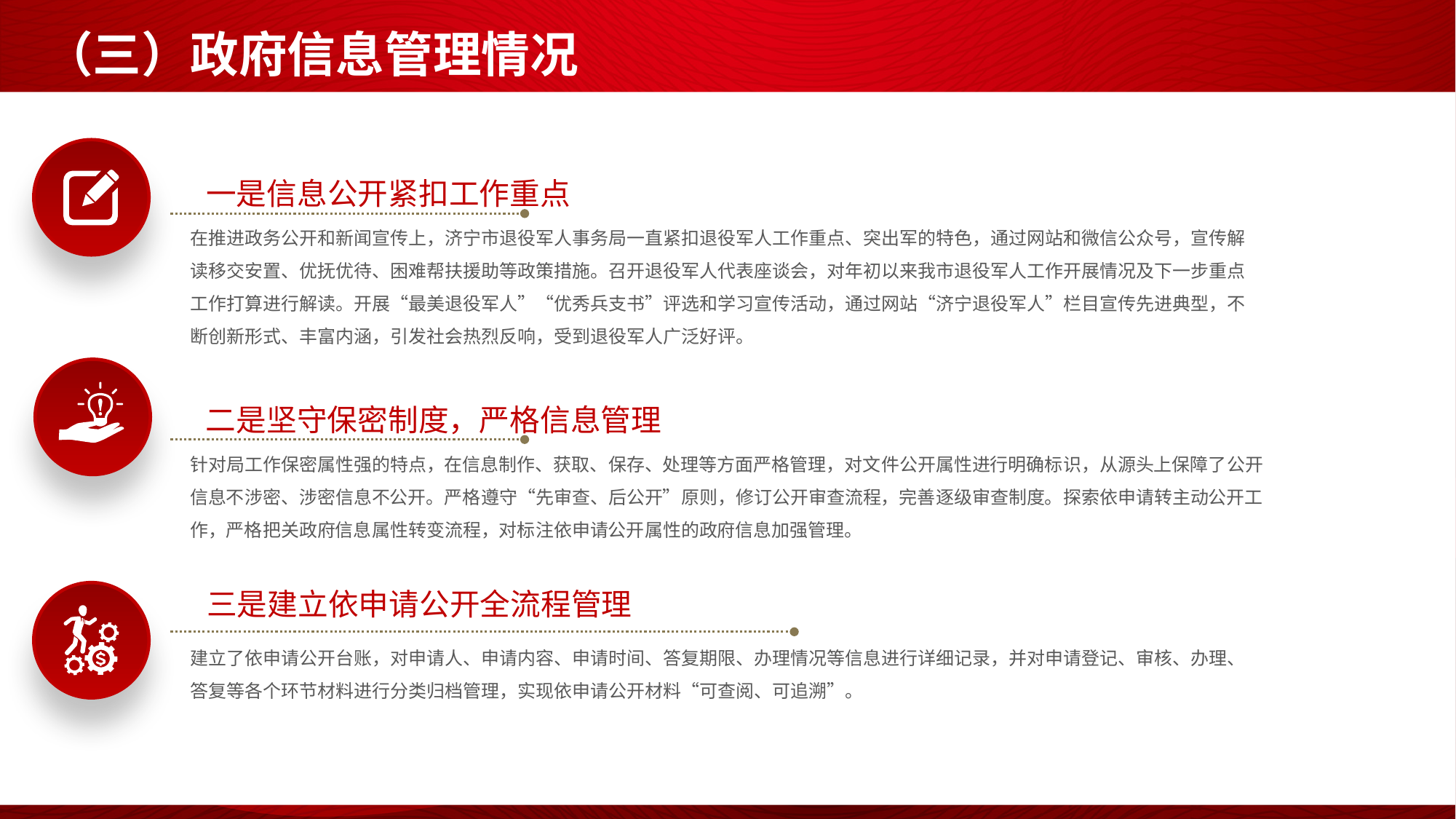

# （三）政府信息管理情况

一是信息公开紧扣工作重点
在推进政务公开和新闻宣传上，济宁市退役军人事务局一直紧扣退役军人工作重点、突出军的特色，通过网站和微信公众号，宣传解读移交安置、优抚优待、困难帮扶援助等政策措施。召开退役军人代表座谈会，对年初以来我市退役军人工作开展情况及下一步重点工作打算进行解读。开展“最美退役军人”“优秀兵支书”评选和学习宣传活动，通过网站“济宁退役军人”栏目宣传先进典型，不断创新形式、丰富内涵，引发社会热烈反响，受到退役军人广泛好评。

二是坚守保密制度，严格信息管理
针对局工作保密属性强的特点，在信息制作、获取、保存、处理等方面严格管理，对文件公开属性进行明确标识，从源头上保障了公开信息不涉密、涉密信息不公开。严格遵守“先审查、后公开”原则，修订公开审查流程，完善逐级审查制度。探索依申请转主动公开工作，严格把关政府信息属性转变流程，对标注依申请公开属性的政府信息加强管理。
三是建立依申请公开全流程管理
建立了依申请公开台账，对申请人、申请内容、申请时间、答复期限、办理情况等信息进行详细记录，并对申请登记、审核、办理、答复等各个环节材料进行分类归档管理，实现依申请公开材料“可查阅、可追溯”。